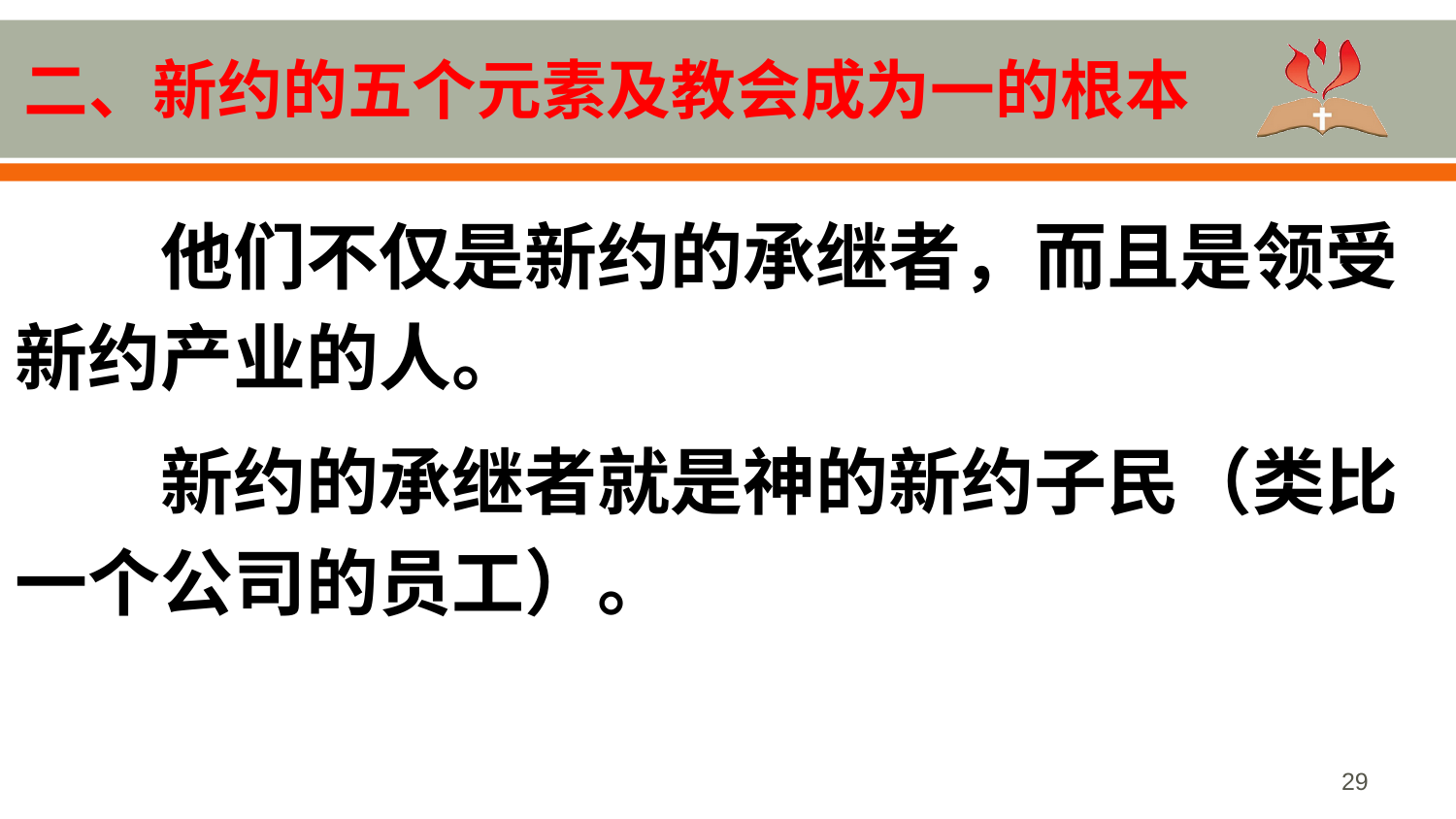

# 二、新约的五个元素及教会成为一的根本
他们不仅是新约的承继者，而且是领受新约产业的人。
新约的承继者就是神的新约子民（类比一个公司的员工）。

29